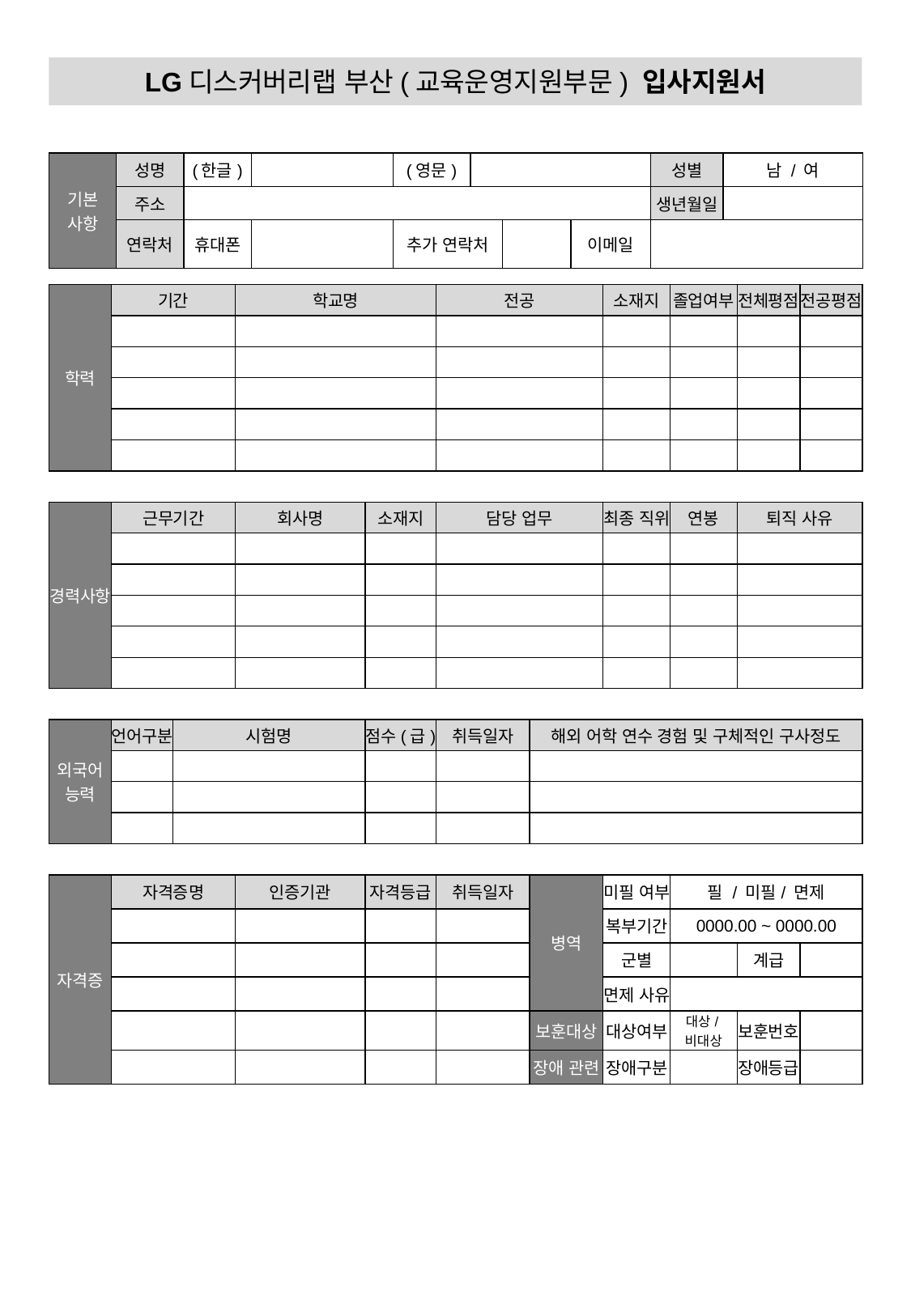

LG디스커버리랩 부산(교육운영지원부문) 입사지원서
| 기본 사항 | 성명 | (한글) |  | (영문) |  |  |  | 성별 | 남 / 여 |
| --- | --- | --- | --- | --- | --- | --- | --- | --- | --- |
|  | 주소 |  |  |  |  |  |  | 생년월일 |  |
|  | 연락처 | 휴대폰 |  | 추가 연락처 |  |  | 이메일 |  |  |
| 학력 | 기간 |  | 학교명 |  | 전공 |  | 소재지 | 졸업여부 | 전체평점 | 전공평점 |
| --- | --- | --- | --- | --- | --- | --- | --- | --- | --- | --- |
|  |  |  |  |  |  |  |  |  |  |  |
|  |  |  |  |  |  |  |  |  |  |  |
|  |  |  |  |  |  |  |  |  |  |  |
|  |  |  |  |  |  |  |  |  |  |  |
|  |  |  |  |  |  |  |  |  |  |  |
|  |  |  |  |  |  |  |  |  |  |  |
| 경력사항 | 근무기간 |  | 회사명 | 소재지 | 담당 업무 |  | 최종 직위 | 연봉 | 퇴직 사유 |  |
|  |  |  |  |  |  |  |  |  |  |  |
|  |  |  |  |  |  |  |  |  |  |  |
|  |  |  |  |  |  |  |  |  |  |  |
|  |  |  |  |  |  |  |  |  |  |  |
|  |  |  |  |  |  |  |  |  |  |  |
|  |  |  |  |  |  |  |  |  |  |  |
| 외국어 능력 | 언어구분 | 시험명 |  | 점수(급) | 취득일자 | 해외 어학 연수 경험 및 구체적인 구사정도 |  |  |  |  |
|  |  |  |  |  |  |  |  |  |  |  |
|  |  |  |  |  |  |  |  |  |  |  |
|  |  |  |  |  |  |  |  |  |  |  |
|  |  |  |  |  |  |  |  |  |  |  |
| 자격증 | 자격증명 |  | 인증기관 | 자격등급 | 취득일자 | 병역 | 미필 여부 | 필 / 미필/ 면제 |  |  |
|  |  |  |  |  |  |  | 복부기간 | 0000.00 ~ 0000.00 |  |  |
|  |  |  |  |  |  |  | 군별 |  | 계급 |  |
|  |  |  |  |  |  |  | 면제 사유 |  |  |  |
|  |  |  |  |  |  | 보훈대상 | 대상여부 | 대상/비대상 | 보훈번호 |  |
|  |  |  |  |  |  | 장애 관련 | 장애구분 |  | 장애등급 |  |